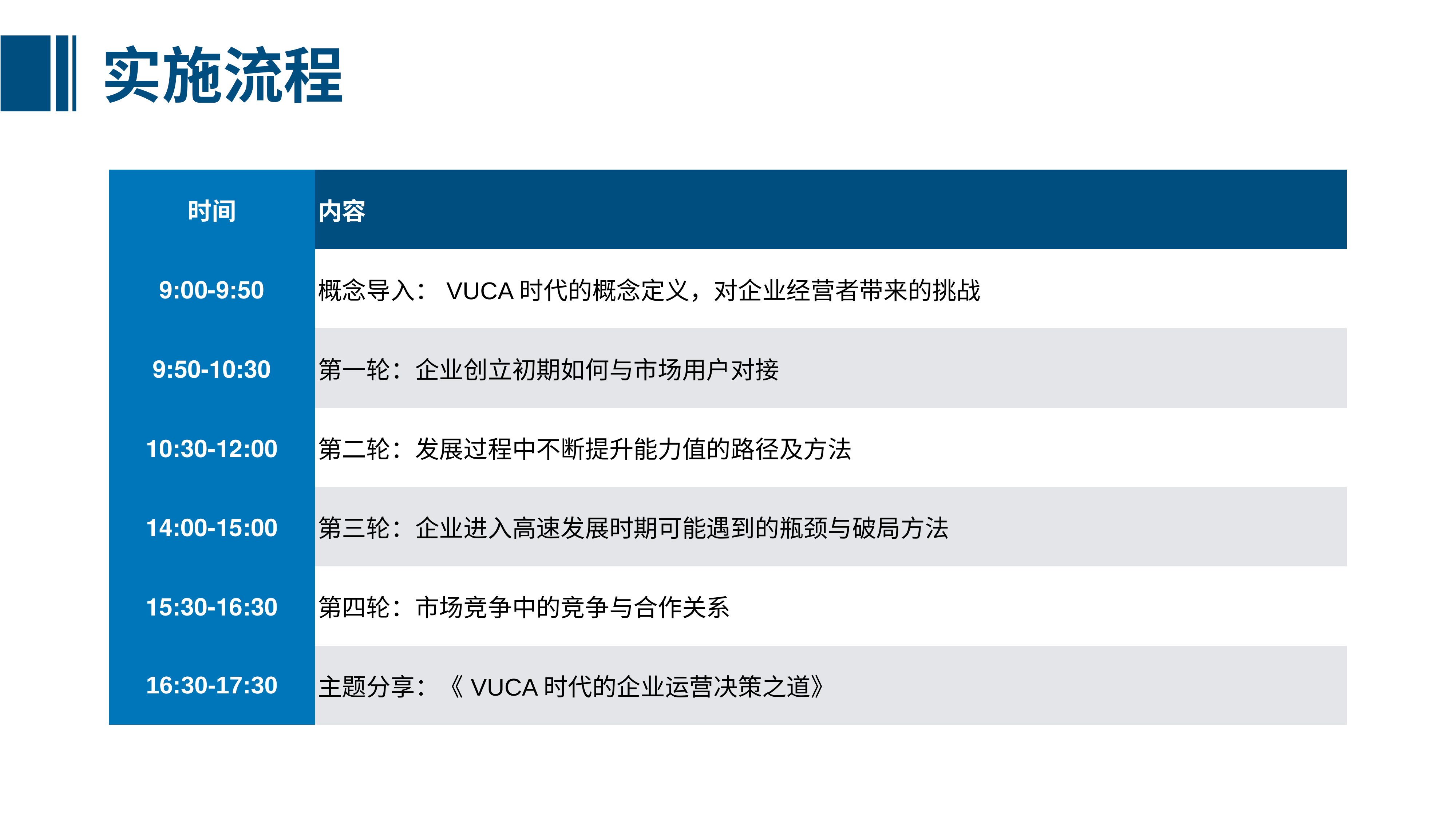

实施流程

| 时间 | 内容 |
| --- | --- |
| 9:00-9:50 | 概念导入：VUCA时代的概念定义，对企业经营者带来的挑战 |
| 9:50-10:30 | 第一轮：企业创立初期如何与市场用户对接 |
| 10:30-12:00 | 第二轮：发展过程中不断提升能力值的路径及方法 |
| 14:00-15:00 | 第三轮：企业进入高速发展时期可能遇到的瓶颈与破局方法 |
| 15:30-16:30 | 第四轮：市场竞争中的竞争与合作关系 |
| 16:30-17:30 | 主题分享：《VUCA时代的企业运营决策之道》 |